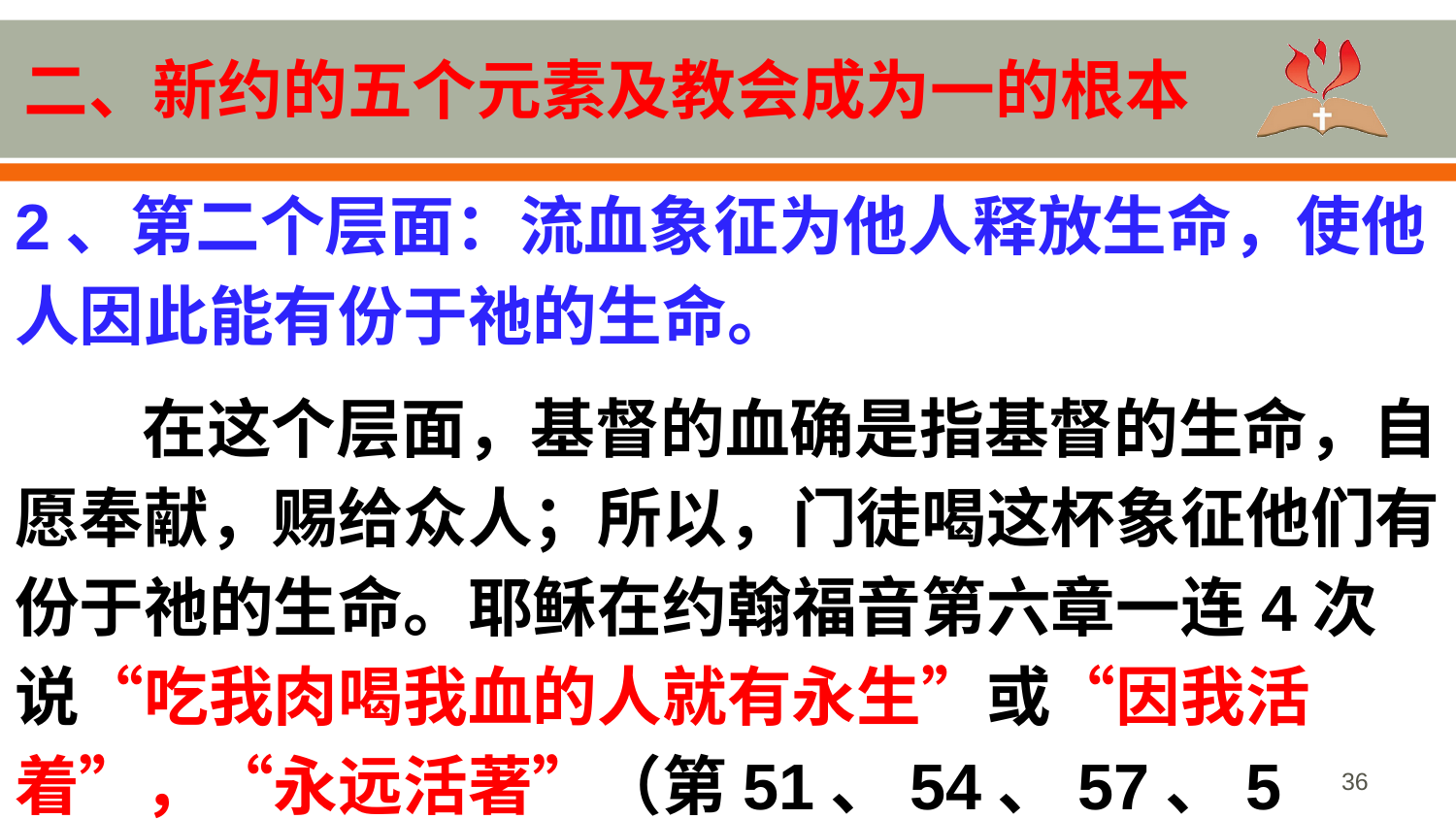

# 二、新约的五个元素及教会成为一的根本
2、第二个层面：流血象征为他人释放生命，使他人因此能有份于祂的生命。
在这个层面，基督的血确是指基督的生命，自愿奉献，赐给众人；所以，门徒喝这杯象征他们有份于祂的生命。耶稣在约翰福音第六章一连4次说“吃我肉喝我血的人就有永生”或“因我活着”，“永远活著”（第51、54、57、58）。

36